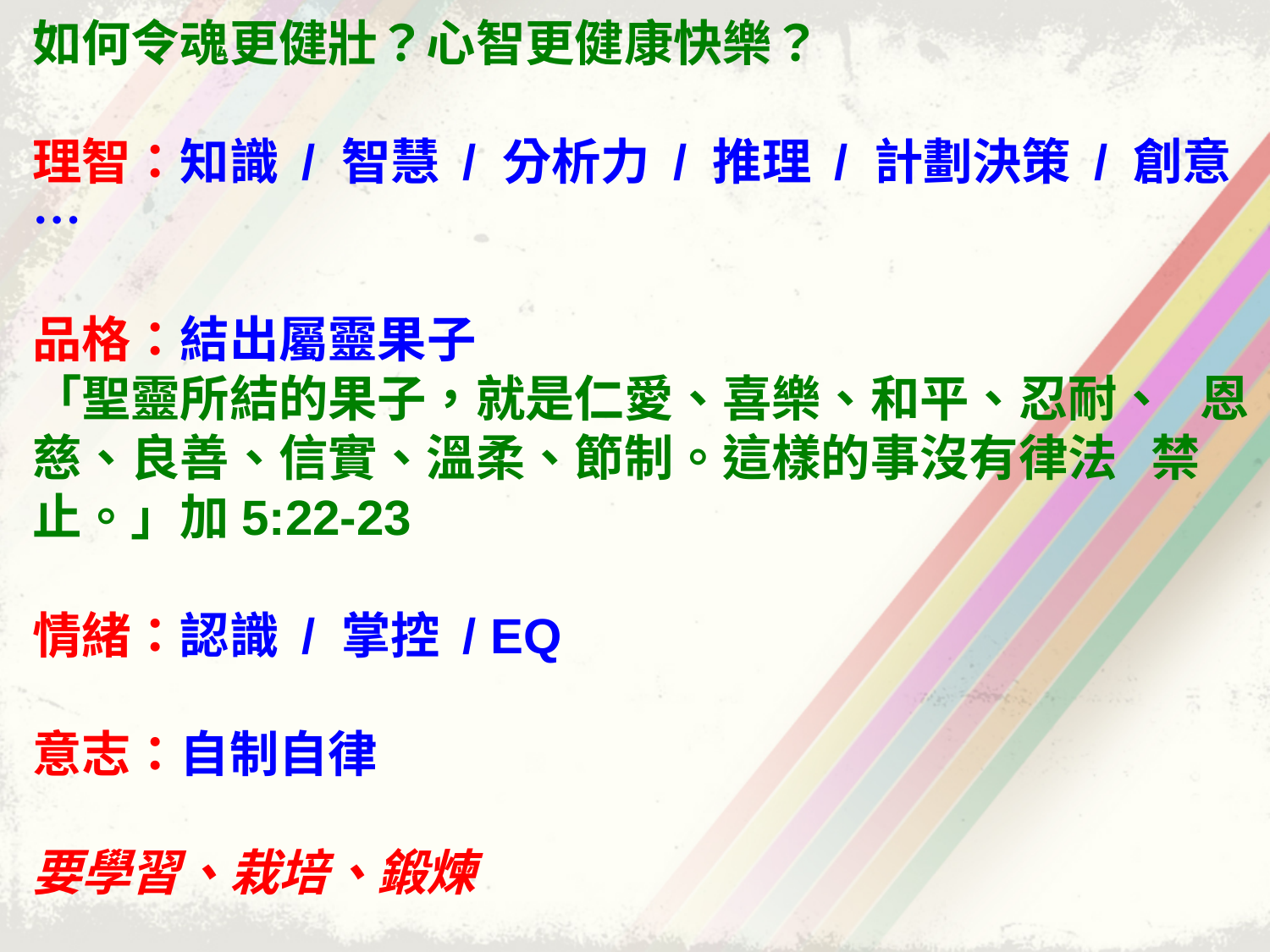

如何令魂更健壯？心智更健康快樂？

理智：知識 / 智慧 / 分析力 / 推理 / 計劃決策 / 創意…

品格：結出屬靈果子
「聖靈所結的果子，就是仁愛、喜樂、和平、忍耐、   恩慈、良善、信實、溫柔、節制。這樣的事沒有律法   禁止。」加5:22-23

情緒：認識 / 掌控 / EQ

意志：自制自律

要學習、栽培、鍛煉